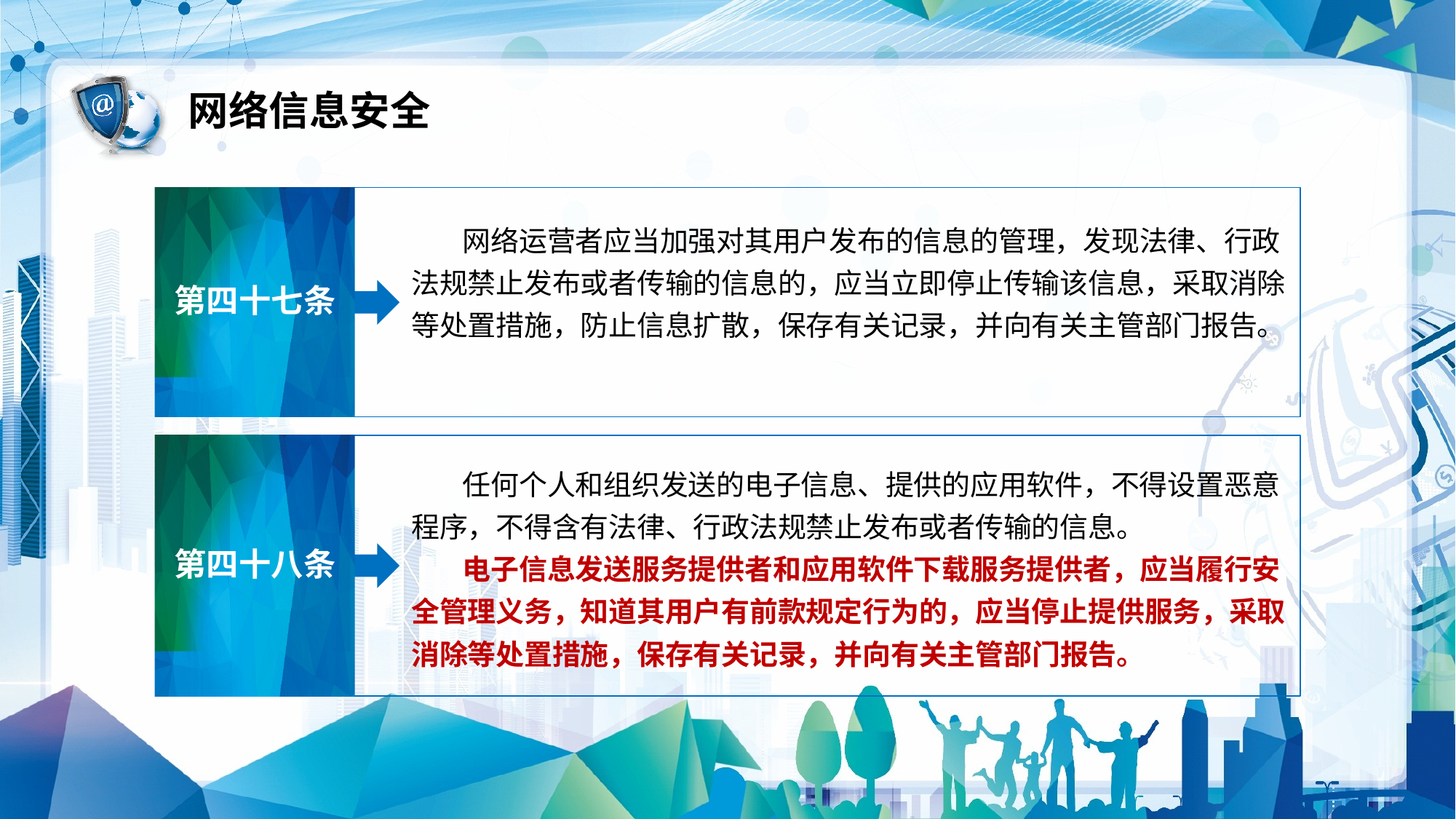

网络信息安全

       网络运营者应当加强对其用户发布的信息的管理，发现法律、行政法规禁止发布或者传输的信息的，应当立即停止传输该信息，采取消除等处置措施，防止信息扩散，保存有关记录，并向有关主管部门报告。
第四十七条

       任何个人和组织发送的电子信息、提供的应用软件，不得设置恶意程序，不得含有法律、行政法规禁止发布或者传输的信息。
       电子信息发送服务提供者和应用软件下载服务提供者，应当履行安全管理义务，知道其用户有前款规定行为的，应当停止提供服务，采取消除等处置措施，保存有关记录，并向有关主管部门报告。
第四十八条